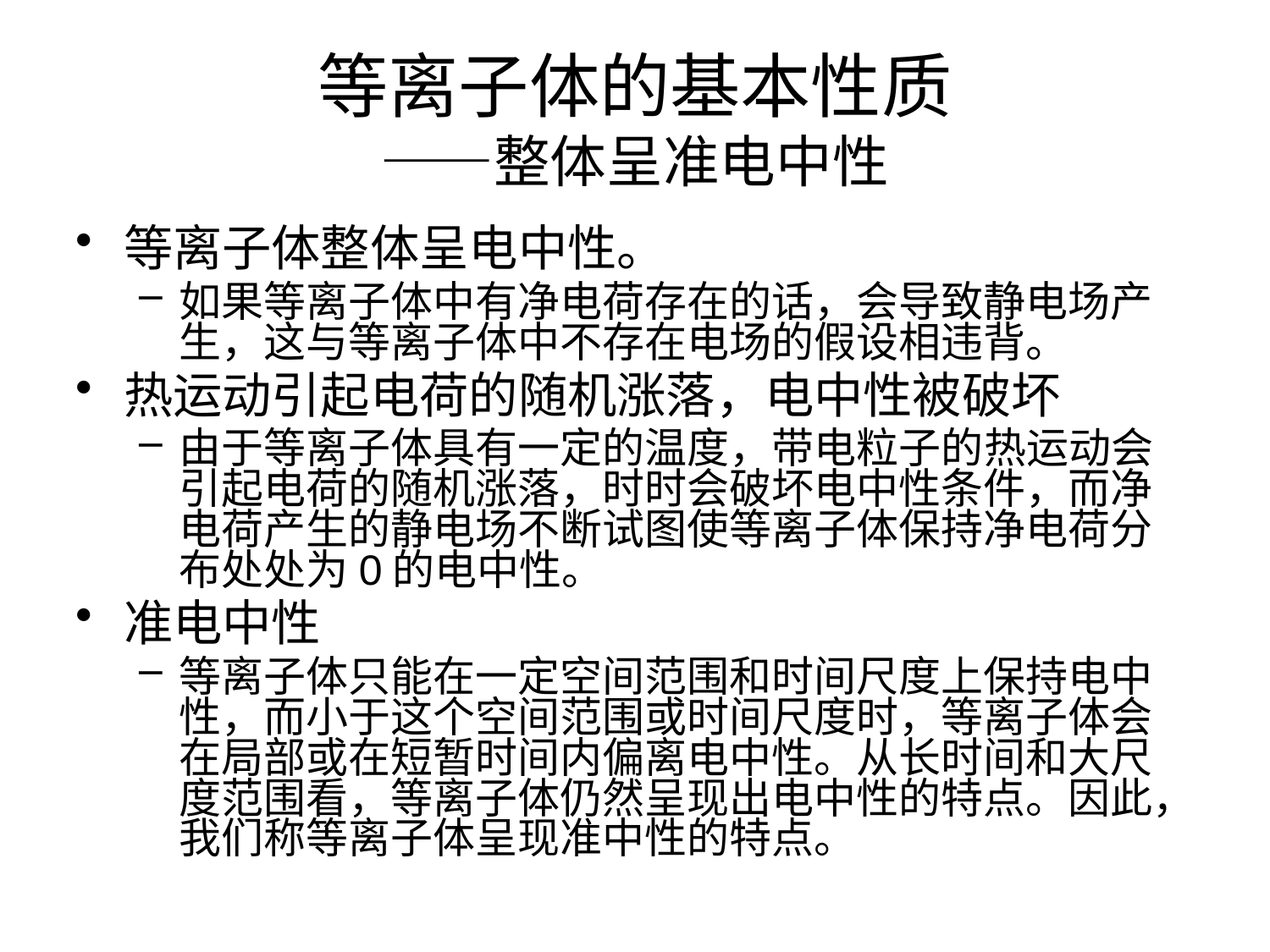

# 等离子体的基本性质 ——整体呈准电中性
等离子体整体呈电中性。
如果等离子体中有净电荷存在的话，会导致静电场产生，这与等离子体中不存在电场的假设相违背。
热运动引起电荷的随机涨落，电中性被破坏
由于等离子体具有一定的温度，带电粒子的热运动会引起电荷的随机涨落，时时会破坏电中性条件，而净电荷产生的静电场不断试图使等离子体保持净电荷分布处处为0的电中性。
准电中性
等离子体只能在一定空间范围和时间尺度上保持电中性，而小于这个空间范围或时间尺度时，等离子体会在局部或在短暂时间内偏离电中性。从长时间和大尺度范围看，等离子体仍然呈现出电中性的特点。因此，我们称等离子体呈现准中性的特点。